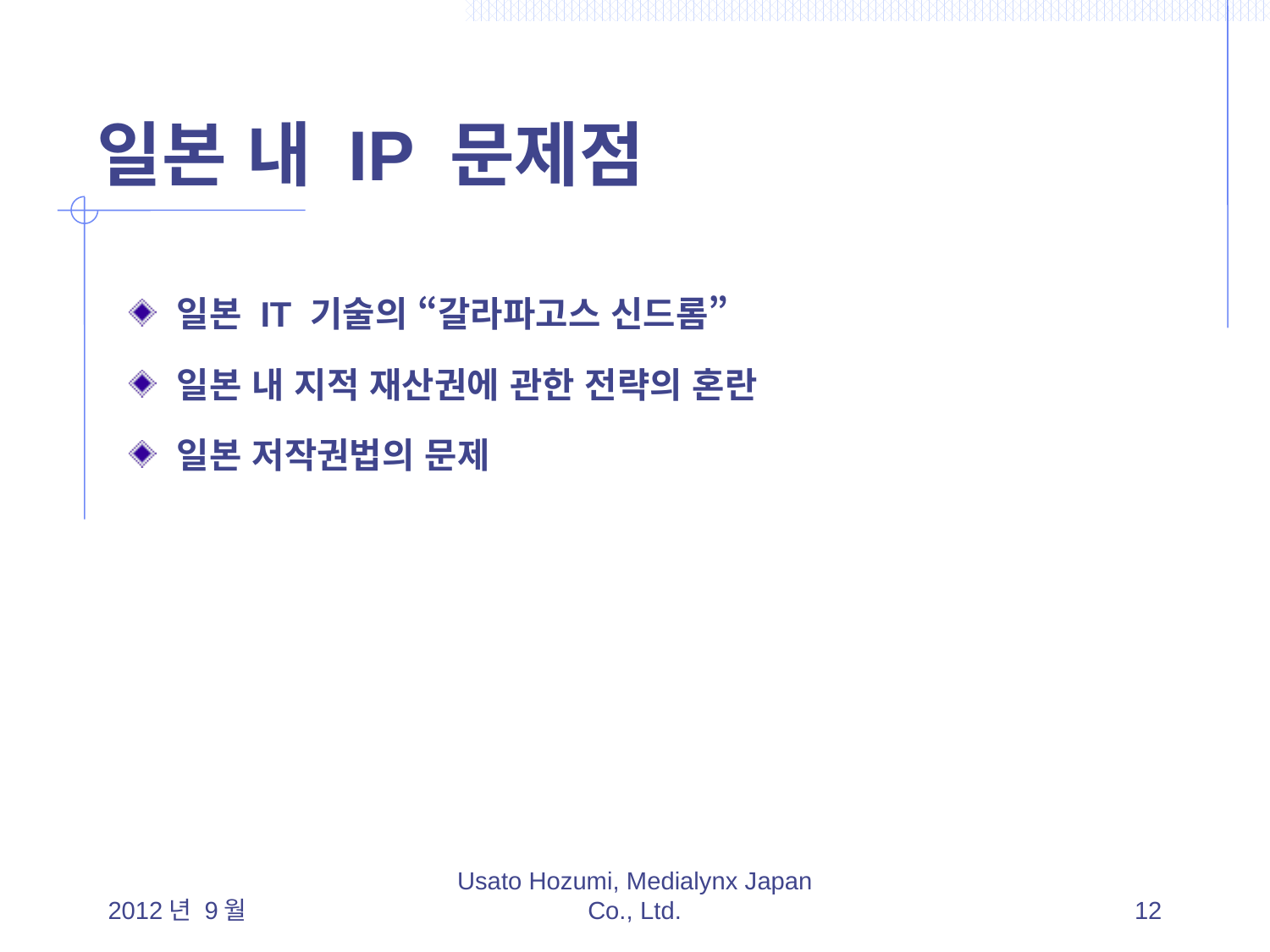

# 일본 내 IP 문제점
일본 IT 기술의 “갈라파고스 신드롬”
일본 내 지적 재산권에 관한 전략의 혼란
일본 저작권법의 문제
2012년 9월
Usato Hozumi, Medialynx Japan Co., Ltd.
12